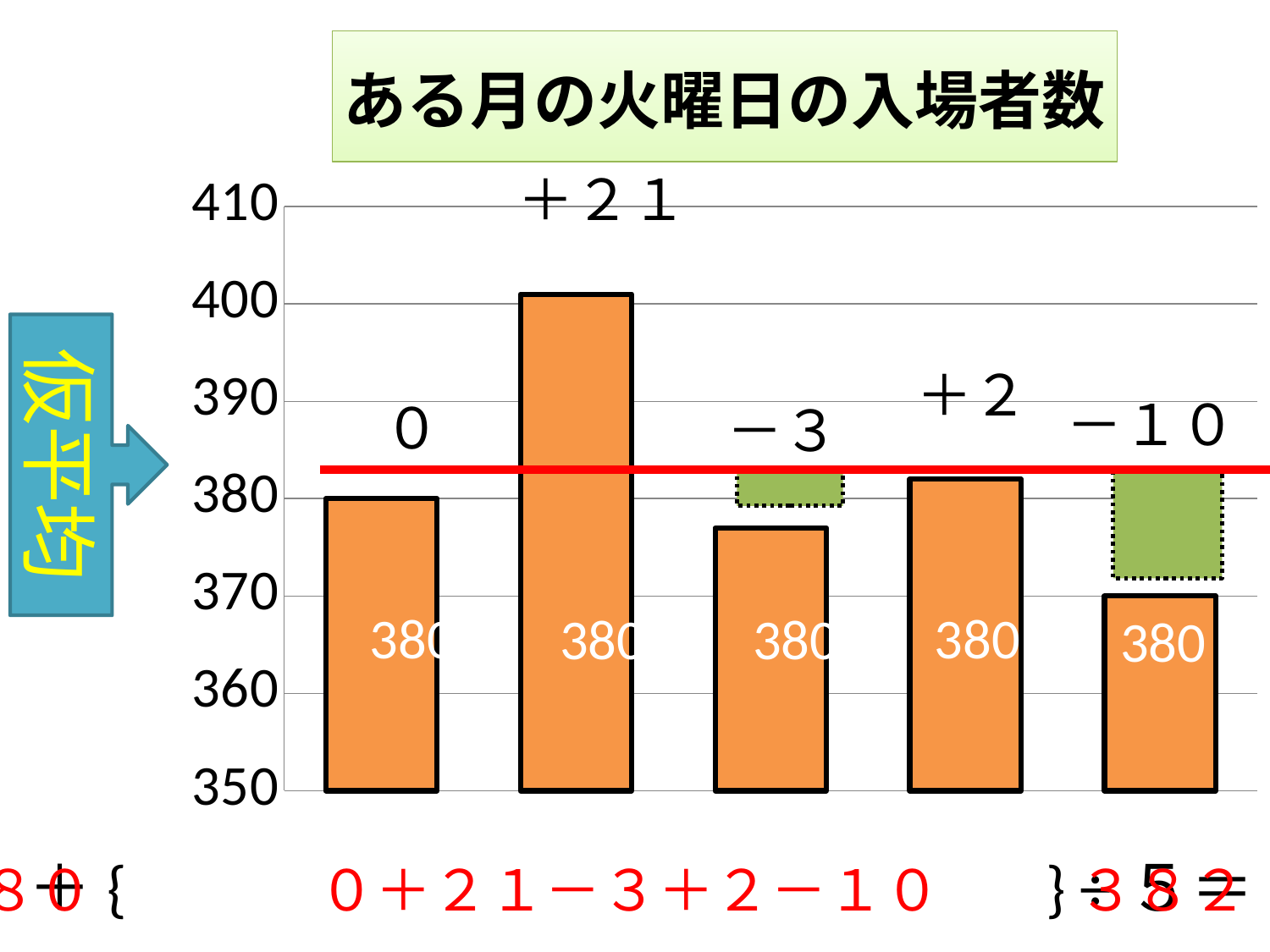

### Chart: ある月の火曜日の入場者数

| Category |  |
|---|---|
＋２１
仮平均
＋２
－１０
０
－３

380
380
380
380
380
（　　　）＋{　　　　　　　　　　　　　　} ÷５＝（　　　）
３８２
３８０　　　　０＋２１－３＋２－１０